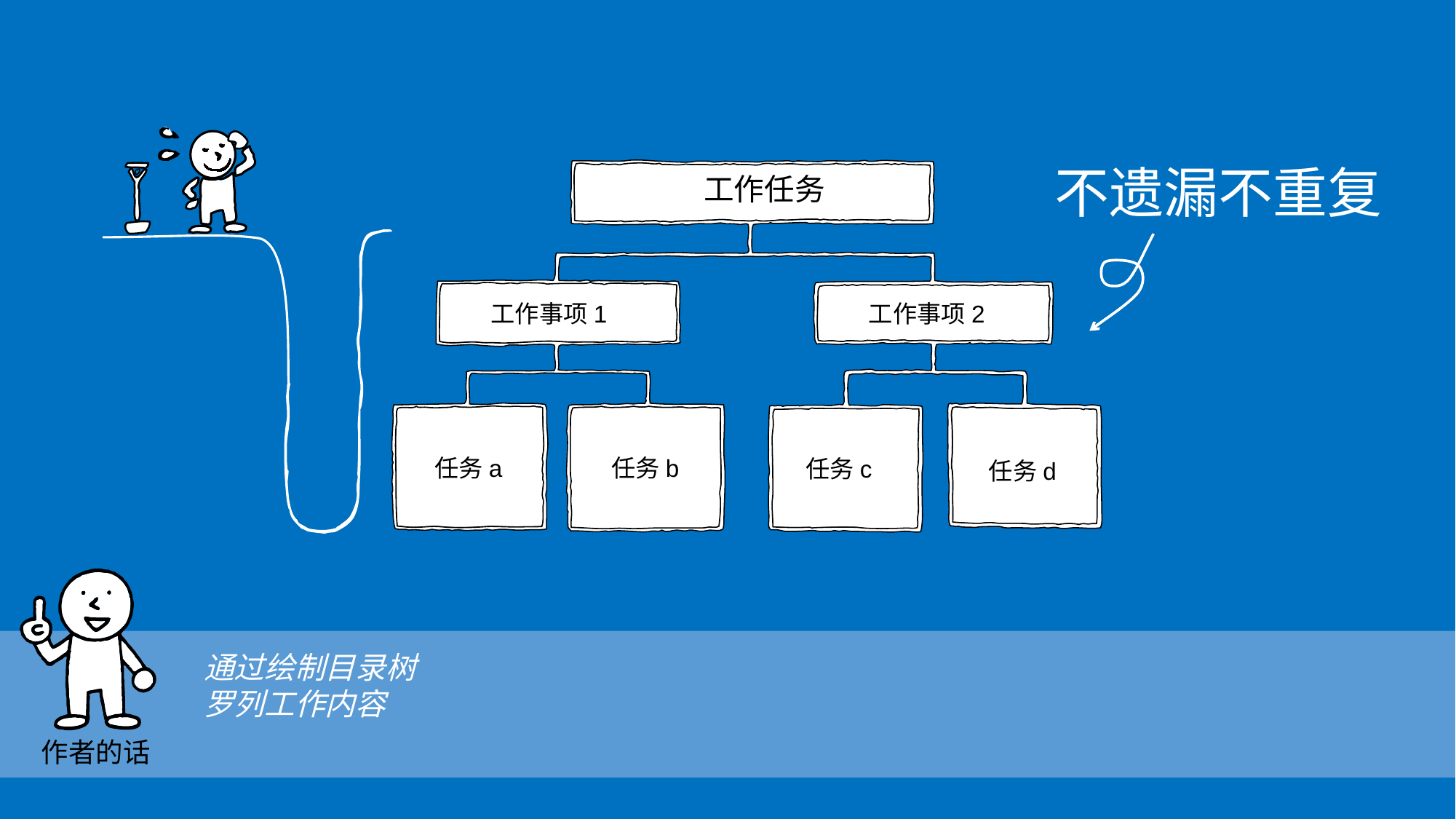

工作任务

工作事项1
工作事项2

任务a
任务b
任务c
任务d
不遗漏不重复

通过绘制目录树
罗列工作内容
作者的话